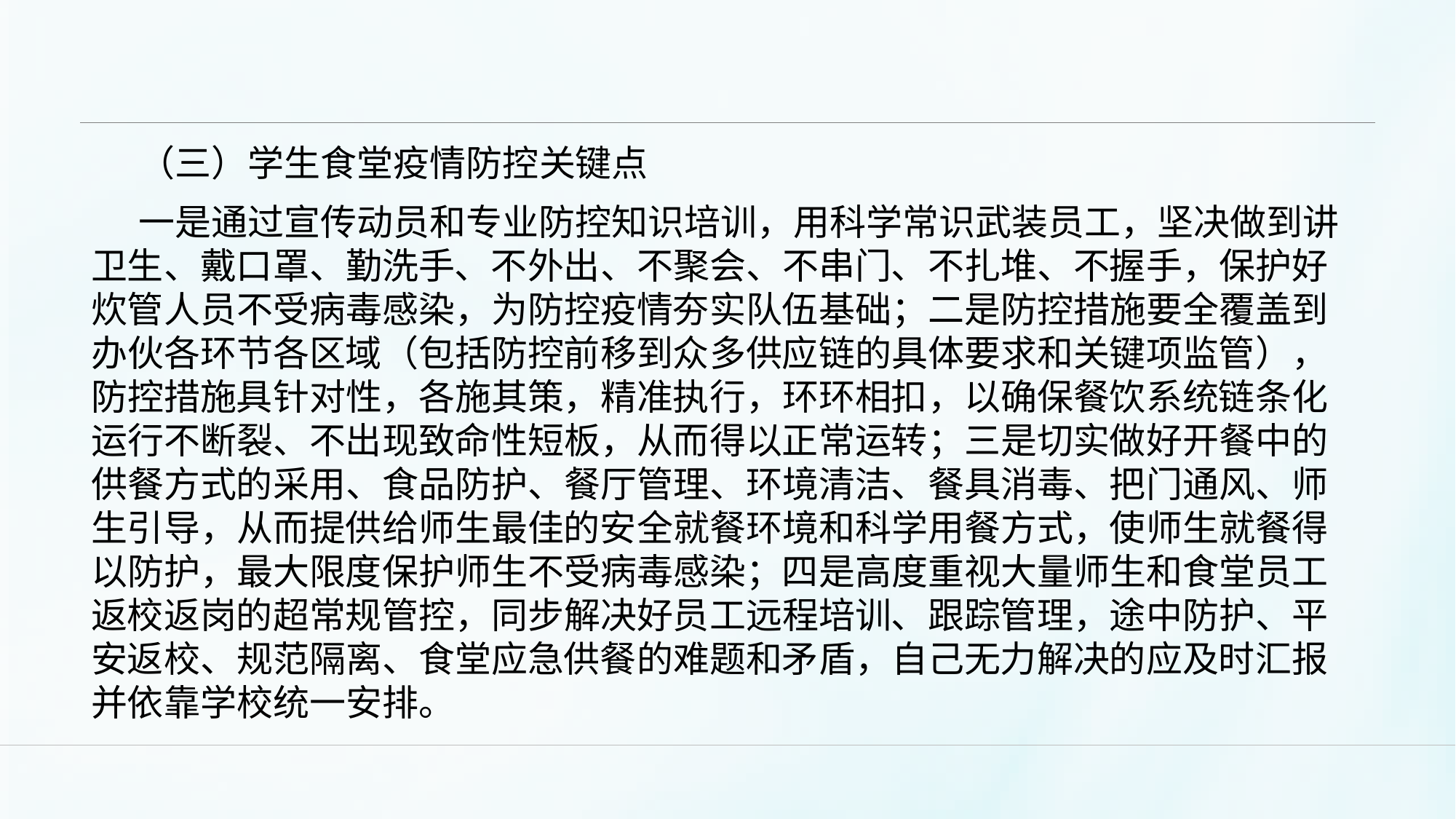

#
（三）学生食堂疫情防控关键点
一是通过宣传动员和专业防控知识培训，用科学常识武装员工，坚决做到讲卫生、戴口罩、勤洗手、不外出、不聚会、不串门、不扎堆、不握手，保护好炊管人员不受病毒感染，为防控疫情夯实队伍基础；二是防控措施要全覆盖到办伙各环节各区域（包括防控前移到众多供应链的具体要求和关键项监管），防控措施具针对性，各施其策，精准执行，环环相扣，以确保餐饮系统链条化运行不断裂、不出现致命性短板，从而得以正常运转；三是切实做好开餐中的供餐方式的采用、食品防护、餐厅管理、环境清洁、餐具消毒、把门通风、师生引导，从而提供给师生最佳的安全就餐环境和科学用餐方式，使师生就餐得以防护，最大限度保护师生不受病毒感染；四是高度重视大量师生和食堂员工返校返岗的超常规管控，同步解决好员工远程培训、跟踪管理，途中防护、平安返校、规范隔离、食堂应急供餐的难题和矛盾，自己无力解决的应及时汇报并依靠学校统一安排。